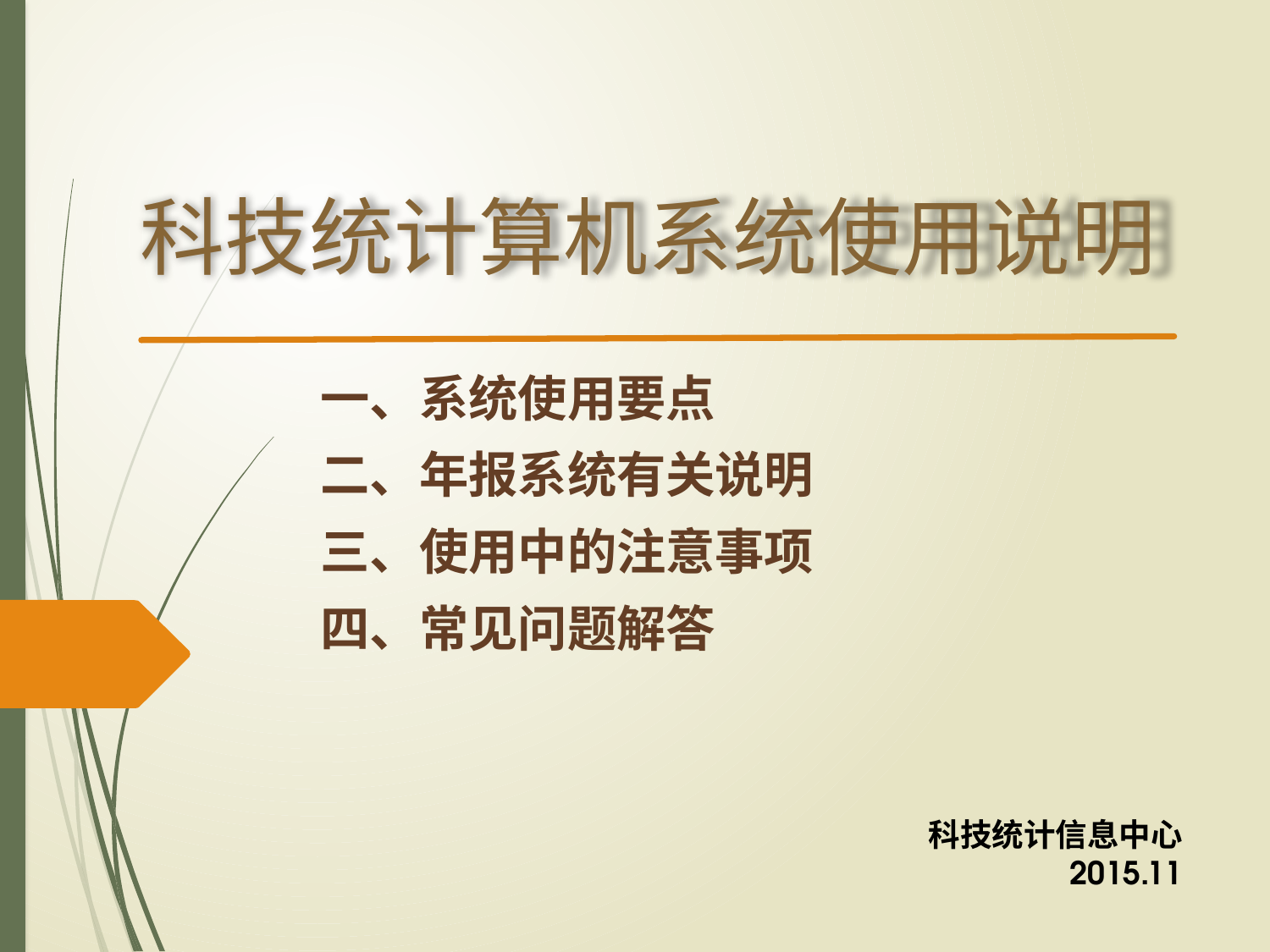

科技统计算机系统使用说明
一、系统使用要点
二、年报系统有关说明
三、使用中的注意事项
四、常见问题解答
科技统计信息中心
2015.11